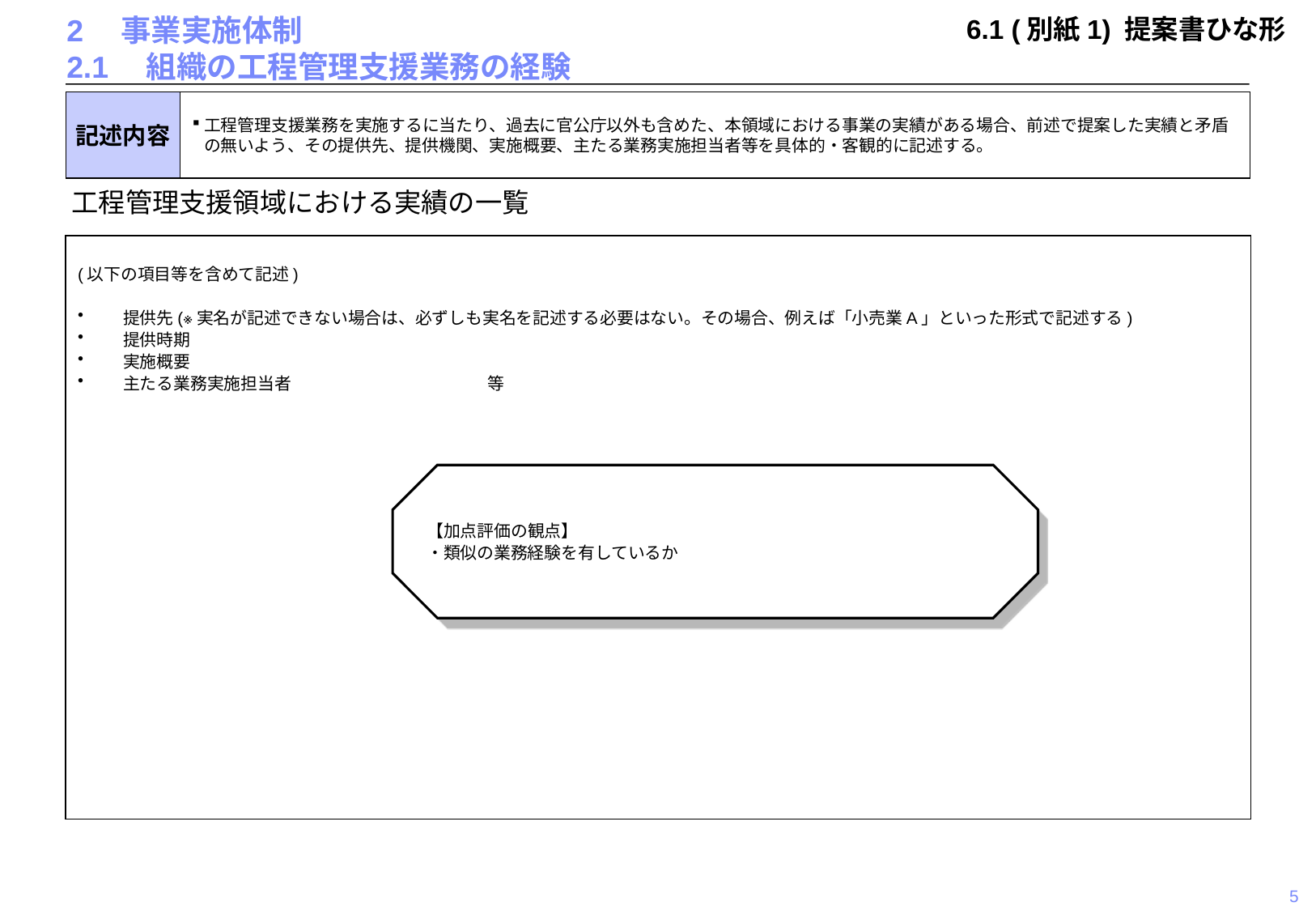

6.1 (別紙1) 提案書ひな形
# 2　事業実施体制 2.1　組織の工程管理支援業務の経験
記述内容
工程管理支援業務を実施するに当たり、過去に官公庁以外も含めた、本領域における事業の実績がある場合、前述で提案した実績と矛盾の無いよう、その提供先、提供機関、実施概要、主たる業務実施担当者等を具体的・客観的に記述する。
工程管理支援領域における実績の一覧

(以下の項目等を含めて記述)

提供先(※実名が記述できない場合は、必ずしも実名を記述する必要はない。その場合、例えば「小売業A」といった形式で記述する)
提供時期
実施概要
主たる業務実施担当者		等
【加点評価の観点】
・類似の業務経験を有しているか
5